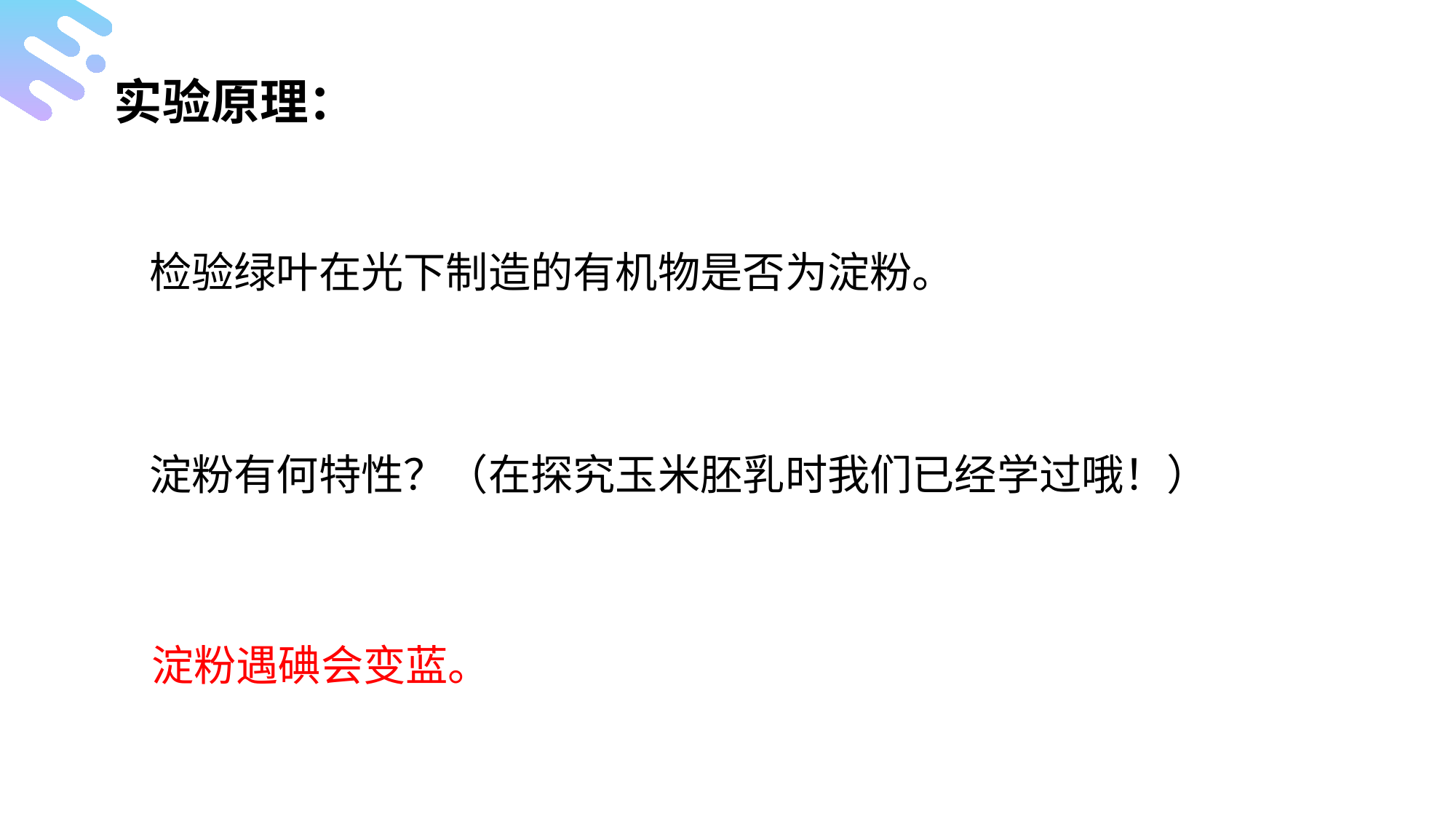

实验原理：

检验绿叶在光下制造的有机物是否为淀粉。
淀粉有何特性？（在探究玉米胚乳时我们已经学过哦！）
淀粉遇碘会变蓝。